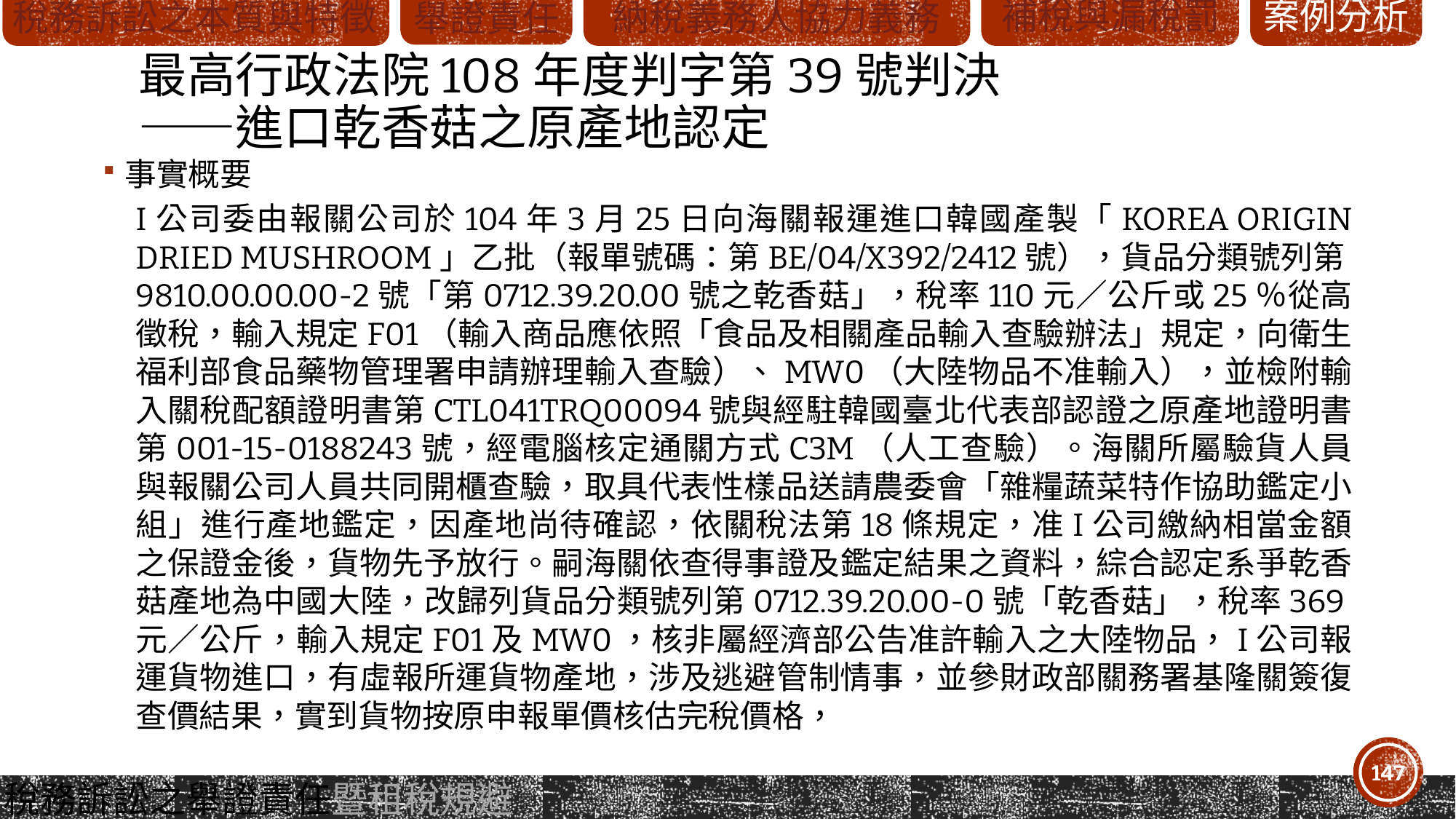

# 最高行政法院108年度判字第39號判決 ——進口乾香菇之原產地認定
事實概要
I公司委由報關公司於104年3月25日向海關報運進口韓國產製「KOREA ORIGIN DRIED MUSHROOM」乙批（報單號碼：第BE/04/X392/2412號），貨品分類號列第9810.00.00.00-2號「第0712.39.20.00號之乾香菇」，稅率110元／公斤或25％從高徵稅，輸入規定F01（輸入商品應依照「食品及相關產品輸入查驗辦法」規定，向衛生福利部食品藥物管理署申請辦理輸入查驗）、MW0（大陸物品不准輸入），並檢附輸入關稅配額證明書第CTL041TRQ00094號與經駐韓國臺北代表部認證之原產地證明書第001-15-0188243號，經電腦核定通關方式C3M（人工查驗）。海關所屬驗貨人員與報關公司人員共同開櫃查驗，取具代表性樣品送請農委會「雜糧蔬菜特作協助鑑定小組」進行產地鑑定，因產地尚待確認，依關稅法第18條規定，准I公司繳納相當金額之保證金後，貨物先予放行。嗣海關依查得事證及鑑定結果之資料，綜合認定系爭乾香菇產地為中國大陸，改歸列貨品分類號列第0712.39.20.00-0號「乾香菇」，稅率369元／公斤，輸入規定F01及MW0，核非屬經濟部公告准許輸入之大陸物品，I公司報運貨物進口，有虛報所運貨物產地，涉及逃避管制情事，並參財政部關務署基隆關簽復查價結果，實到貨物按原申報單價核估完稅價格，
147